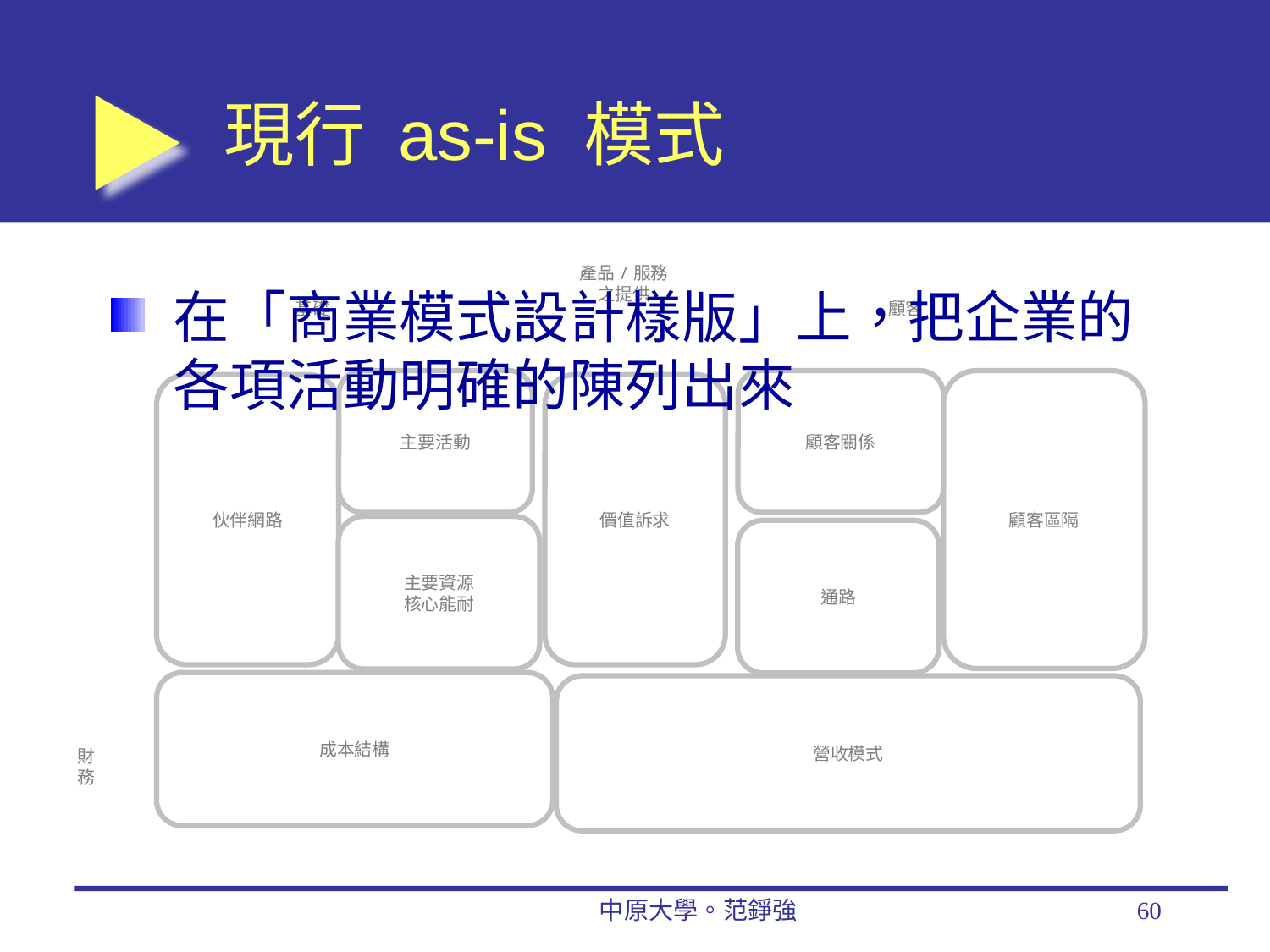

# 現行 as-is 模式
產品/服務
之提供
基礎
顧客
主要活動
顧客關係
顧客區隔
伙伴網路
價值訴求
主要資源
核心能耐
通路
成本結構
營收模式
財
務
在「商業模式設計樣版」上，把企業的各項活動明確的陳列出來
中原大學。范錚強
60